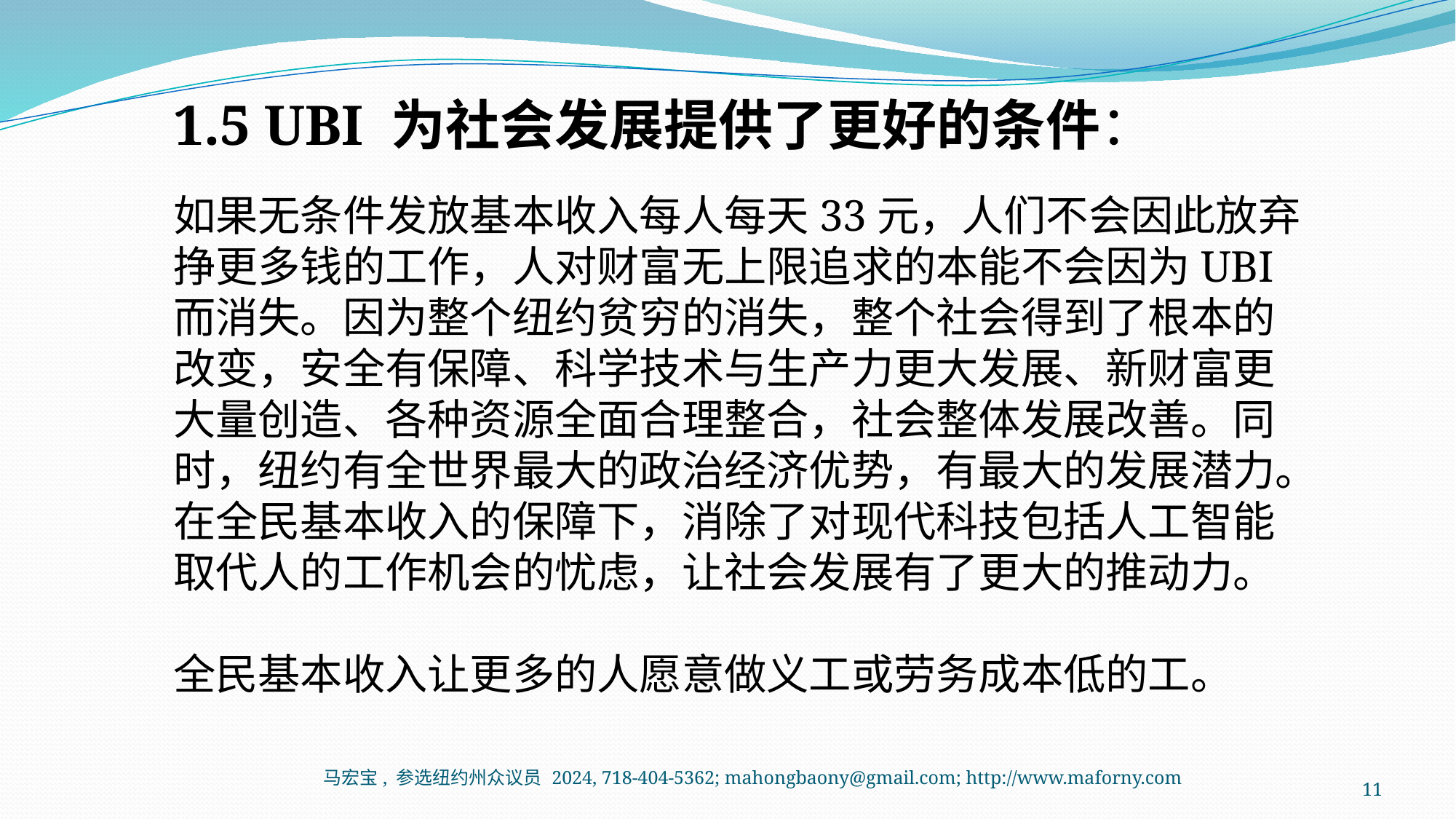

1.5 UBI 为社会发展提供了更好的条件：

如果无条件发放基本收入每人每天33元，人们不会因此放弃挣更多钱的工作，人对财富无上限追求的本能不会因为UBI而消失。因为整个纽约贫穷的消失，整个社会得到了根本的改变，安全有保障、科学技术与生产力更大发展、新财富更大量创造、各种资源全面合理整合，社会整体发展改善。同时，纽约有全世界最大的政治经济优势，有最大的发展潜力。在全民基本收入的保障下，消除了对现代科技包括人工智能取代人的工作机会的忧虑，让社会发展有了更大的推动力。

全民基本收入让更多的人愿意做义工或劳务成本低的工。
马宏宝, 参选纽约州众议员 2024, 718-404-5362; mahongbaony@gmail.com; http://www.maforny.com
11